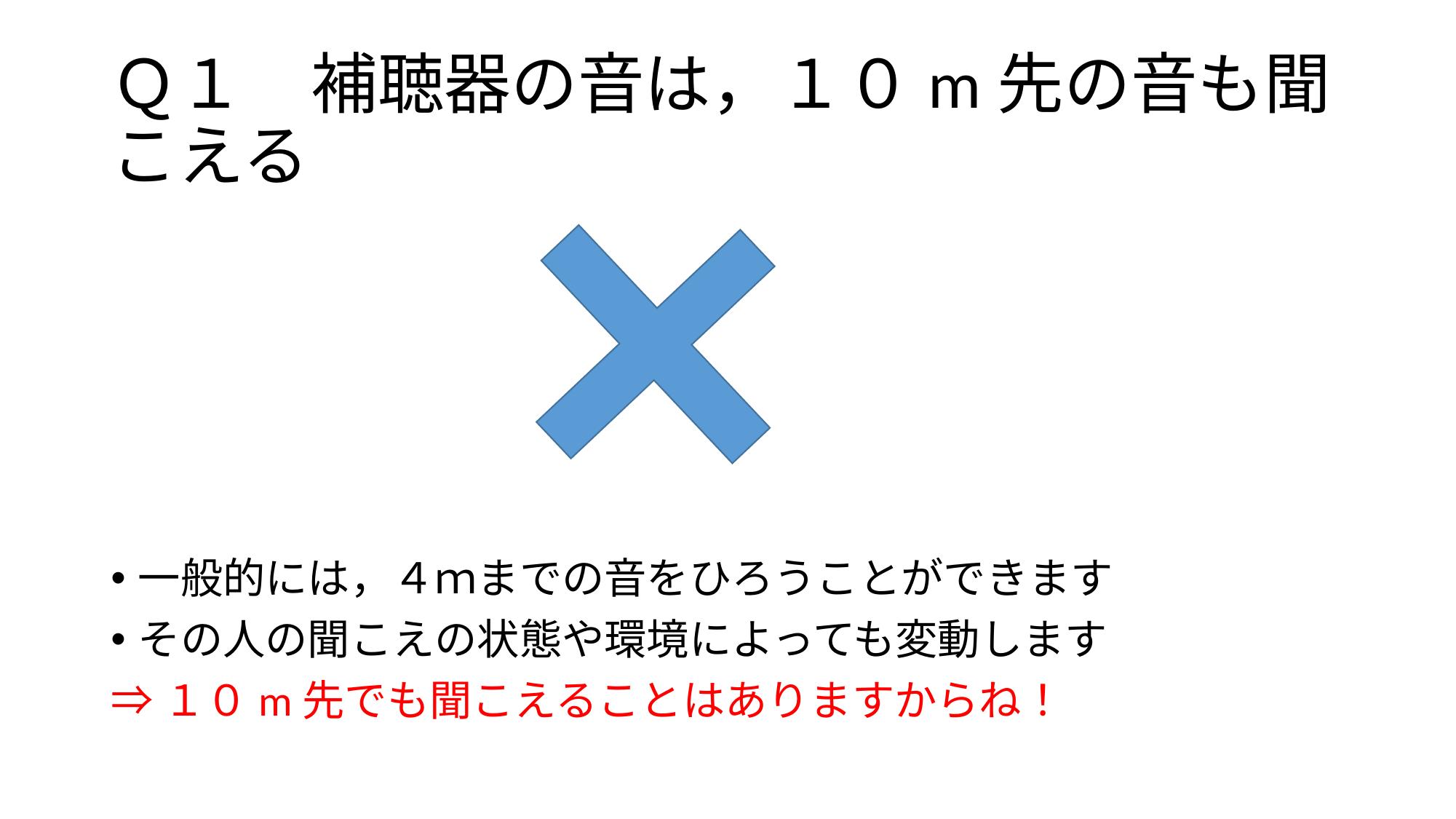

# Ｑ１　補聴器の音は，１０m先の音も聞こえる

一般的には，４ｍまでの音をひろうことができます
その人の聞こえの状態や環境によっても変動します
⇒１０m先でも聞こえることはありますからね！